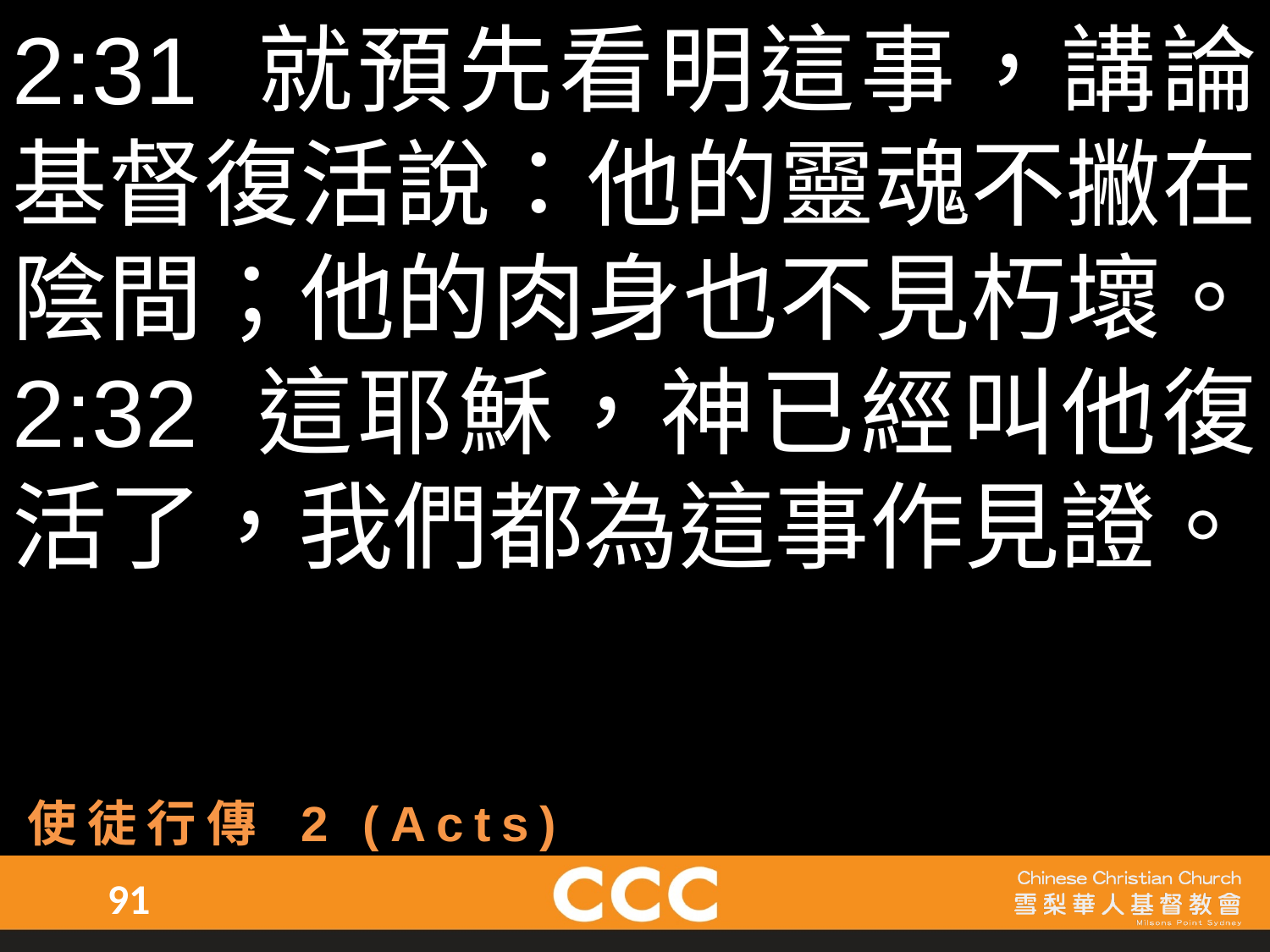

2:31 就預先看明這事，講論基督復活說：他的靈魂不撇在陰間；他的肉身也不見朽壞。
2:32 這耶穌，神已經叫他復活了，我們都為這事作見證。
使徒行傳 2 (Acts)
91